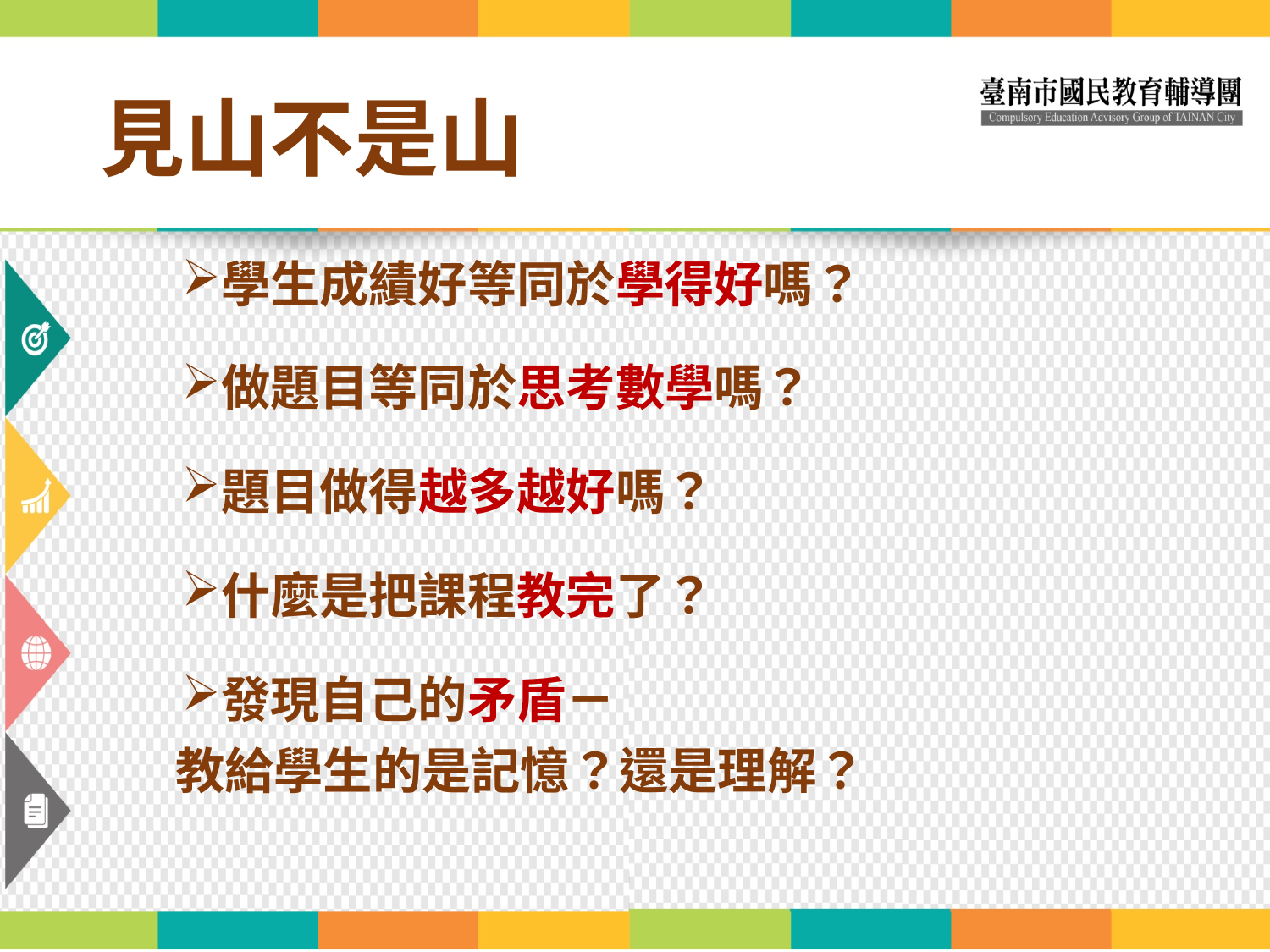

# 見山不是山
學生成績好等同於學得好嗎？

做題目等同於思考數學嗎？

題目做得越多越好嗎？

什麼是把課程教完了？

發現自己的矛盾－
    教給學生的是記憶？還是理解？